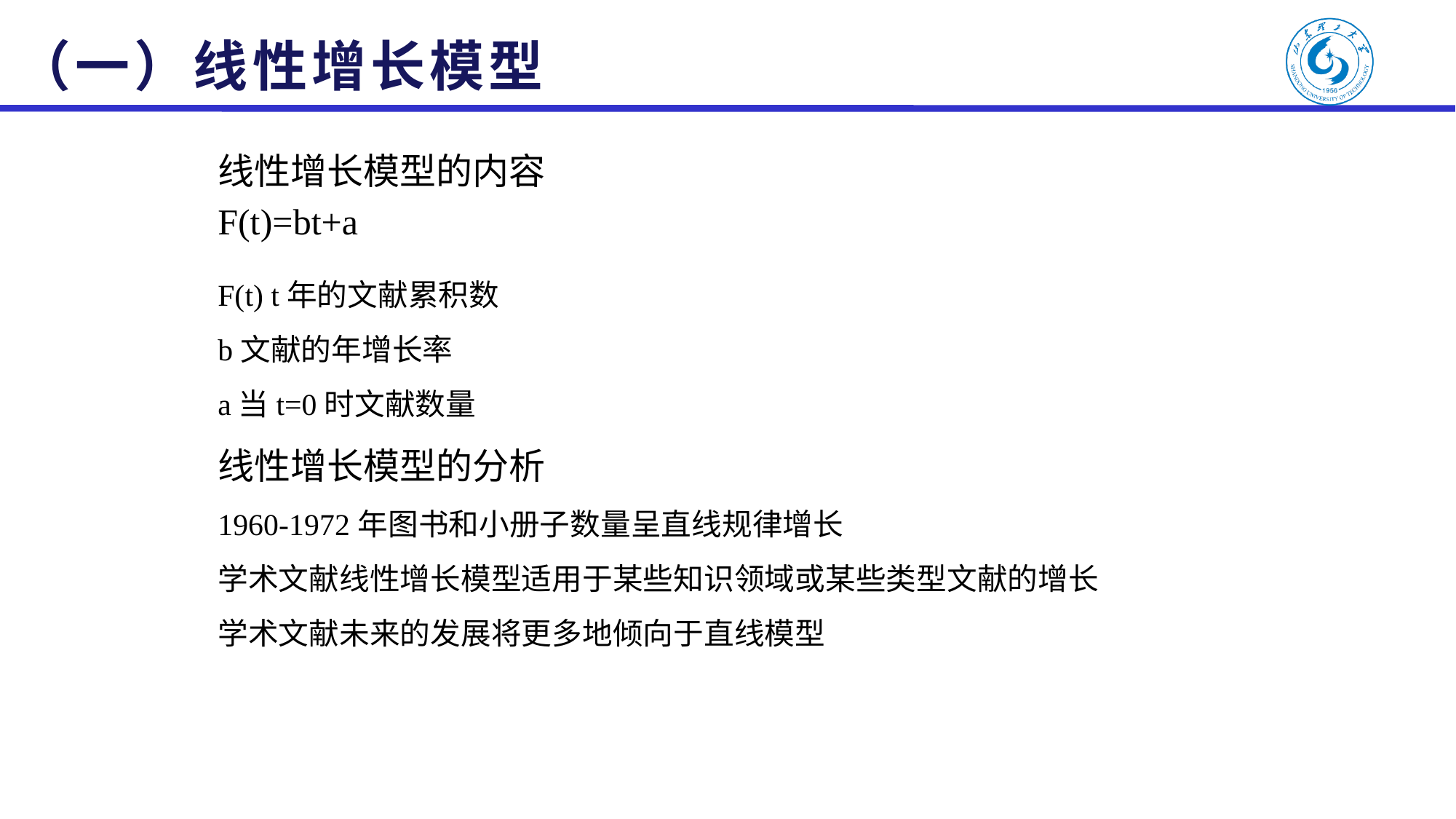

# （一）线性增长模型
线性增长模型的内容
F(t)=bt+a
F(t) t年的文献累积数
b文献的年增长率
a当t=0时文献数量
线性增长模型的分析
1960-1972年图书和小册子数量呈直线规律增长
学术文献线性增长模型适用于某些知识领域或某些类型文献的增长
学术文献未来的发展将更多地倾向于直线模型